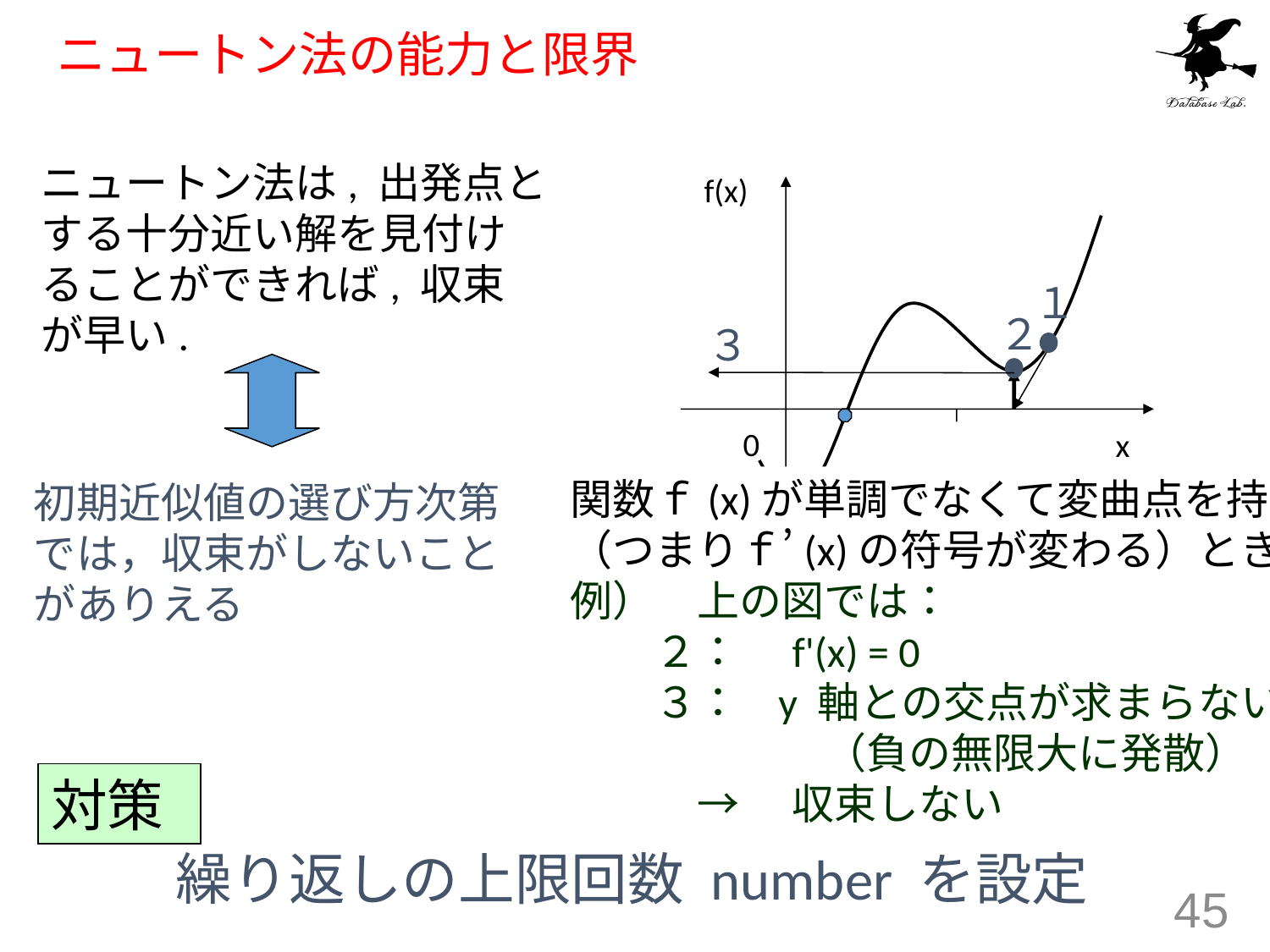

# ニュートン法の能力と限界
f(x)
ニュートン法は, 出発点とする十分近い解を見付けることができれば, 収束が早い.

１
２
３

0
x

関数ｆ(x)が単調でなくて変曲点を持つ
（つまりｆ’(x)の符号が変わる）とき
例）　上の図では：
　　２：　f'(x) = 0
　　３：   y 軸との交点が求まらない
		（負の無限大に発散）
	→　収束しない

初期近似値の選び方次第では，収束がしないことがありえる

対策
繰り返しの上限回数 number を設定
45